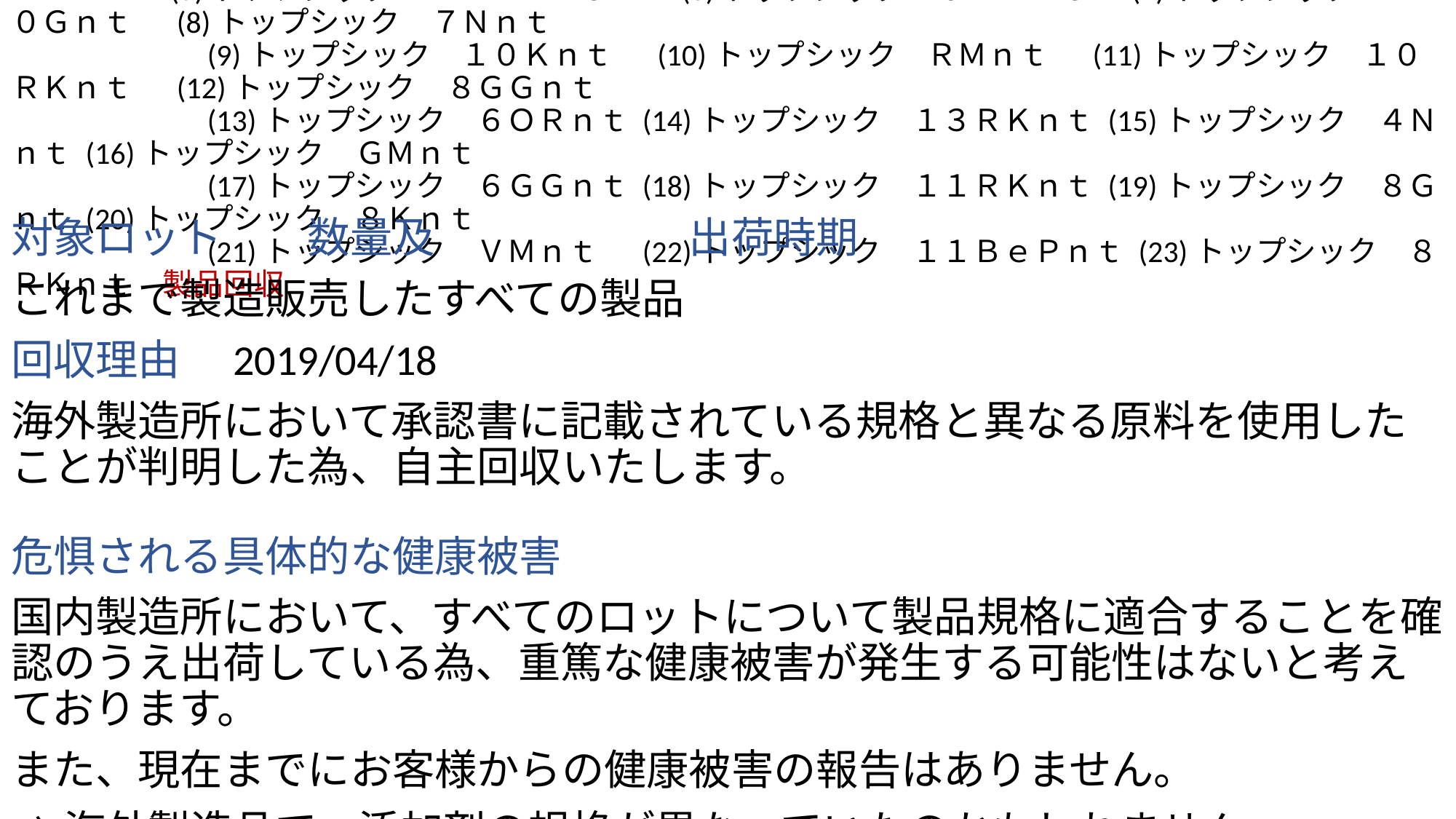

# 販売名：  (1)ゴールドウエルブリーチｎ　 (2)トップシック　６Ｋｎｔ　 (3)トップシック　９Ｎｎｔ　 (4)トップシック　６Ｇｎｔ 　　　　　(5)トツフシック　１１ＭＭｎｔ　　 (6)トップシック　６ＲＫｎｔ　 (7)トップシック　１０Ｇｎｔ　 (8)トップシック　７Ｎｎｔ 　　　　　　 (9)トップシック　１０Ｋｎｔ　 (10)トップシック　ＲＭｎｔ　 (11)トップシック　１０ＲＫｎｔ　 (12)トップシック　８ＧＧｎｔ 　　　　　　 (13)トップシック　６ＯＲｎｔ (14)トップシック　１３ＲＫｎｔ (15)トップシック　４Ｎｎｔ (16)トップシック　ＧＭｎｔ 　　　　　　 (17)トップシック　６ＧＧｎｔ (18)トップシック　１１ＲＫｎｔ (19)トップシック　８Ｇｎｔ (20)トップシック　８Ｋｎｔ 　　　　　　 (21)トップシック　ＶＭｎｔ　 (22)トップシック　１１ＢｅＰｎｔ (23)トップシック　８ＲＫｎｔ　製品回収
対象ロット　　数量及　　　　　　出荷時期
これまで製造販売したすべての製品
回収理由　2019/04/18
海外製造所において承認書に記載されている規格と異なる原料を使用したことが判明した為、自主回収いたします。

危惧される具体的な健康被害
国内製造所において、すべてのロットについて製品規格に適合することを確認のうえ出荷している為、重篤な健康被害が発生する可能性はないと考えております。
また、現在までにお客様からの健康被害の報告はありません。
⇒海外製造品で、添加剤の規格が異なっていたのかもしれません。